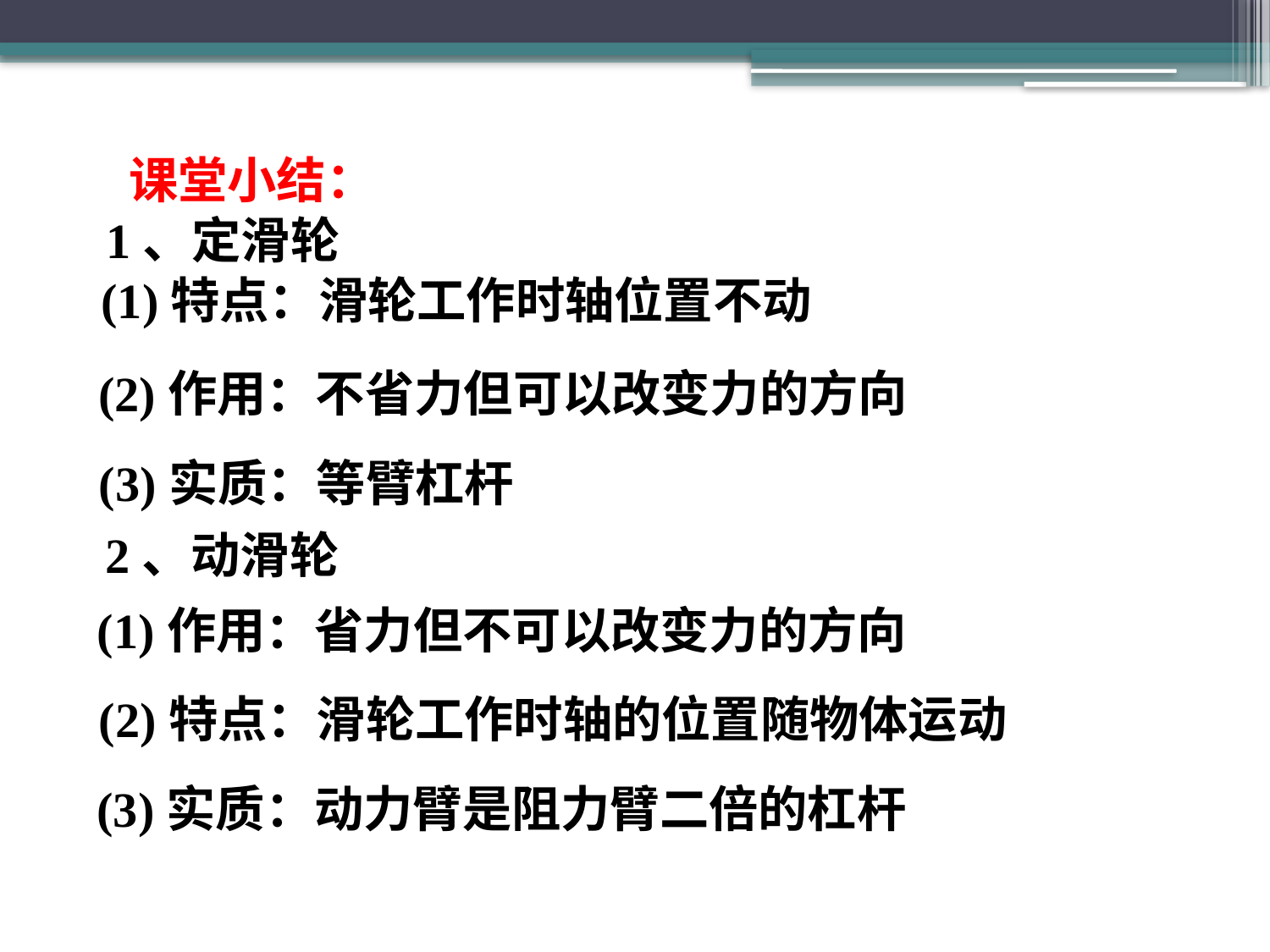

课堂小结
 课堂小结：
1、定滑轮
(1)特点：滑轮工作时轴位置不动
(2)作用：不省力但可以改变力的方向
(3)实质：等臂杠杆
 2、动滑轮
(1)作用：省力但不可以改变力的方向
(2)特点：滑轮工作时轴的位置随物体运动
(3)实质：动力臂是阻力臂二倍的杠杆